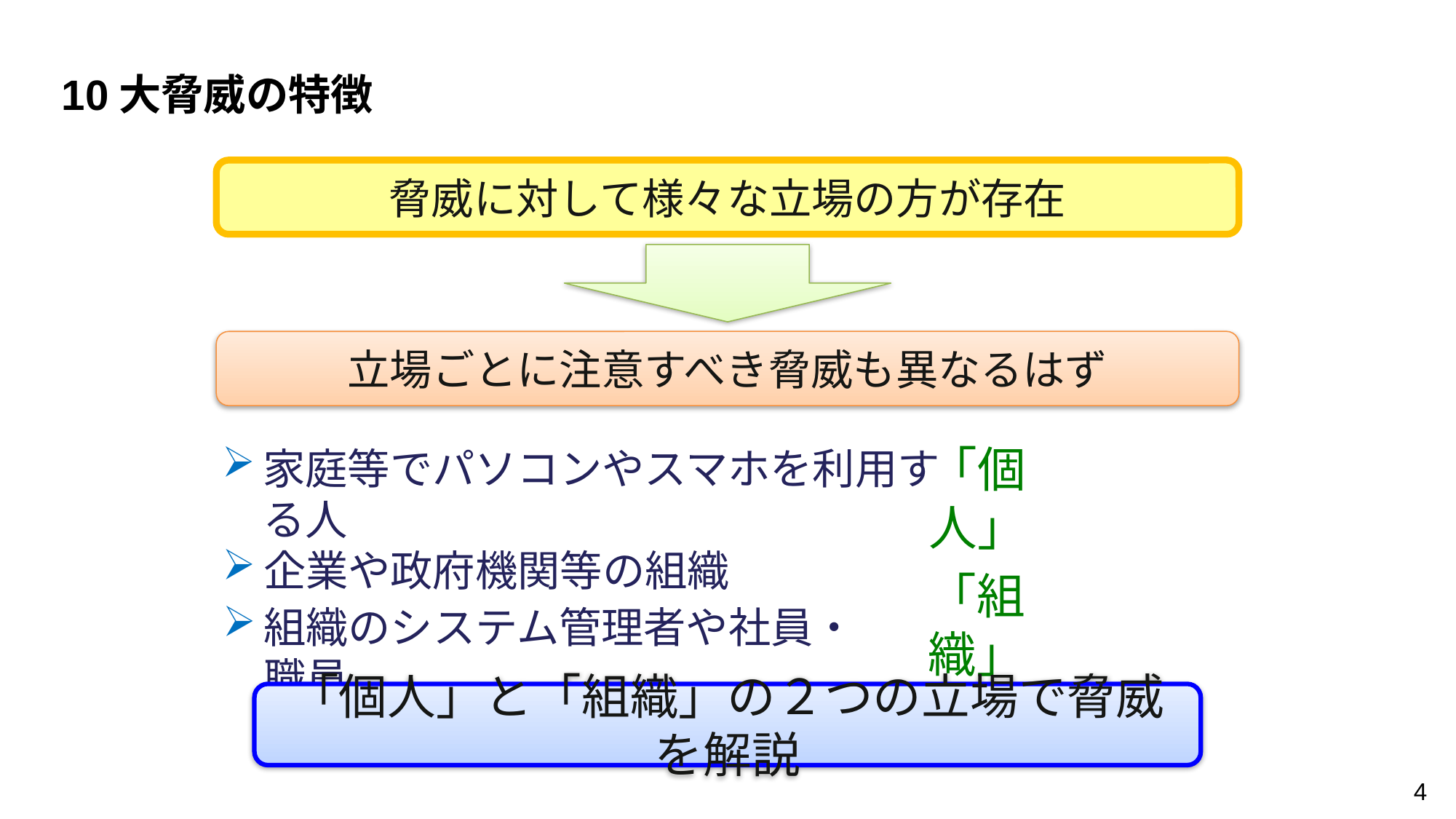

10大脅威の特徴
脅威に対して様々な立場の方が存在

立場ごとに注意すべき脅威も異なるはず
「個人」
家庭等でパソコンやスマホを利用する人
企業や政府機関等の組織
組織のシステム管理者や社員・職員
「組織」
「個人」と「組織」の２つの立場で脅威を解説
4